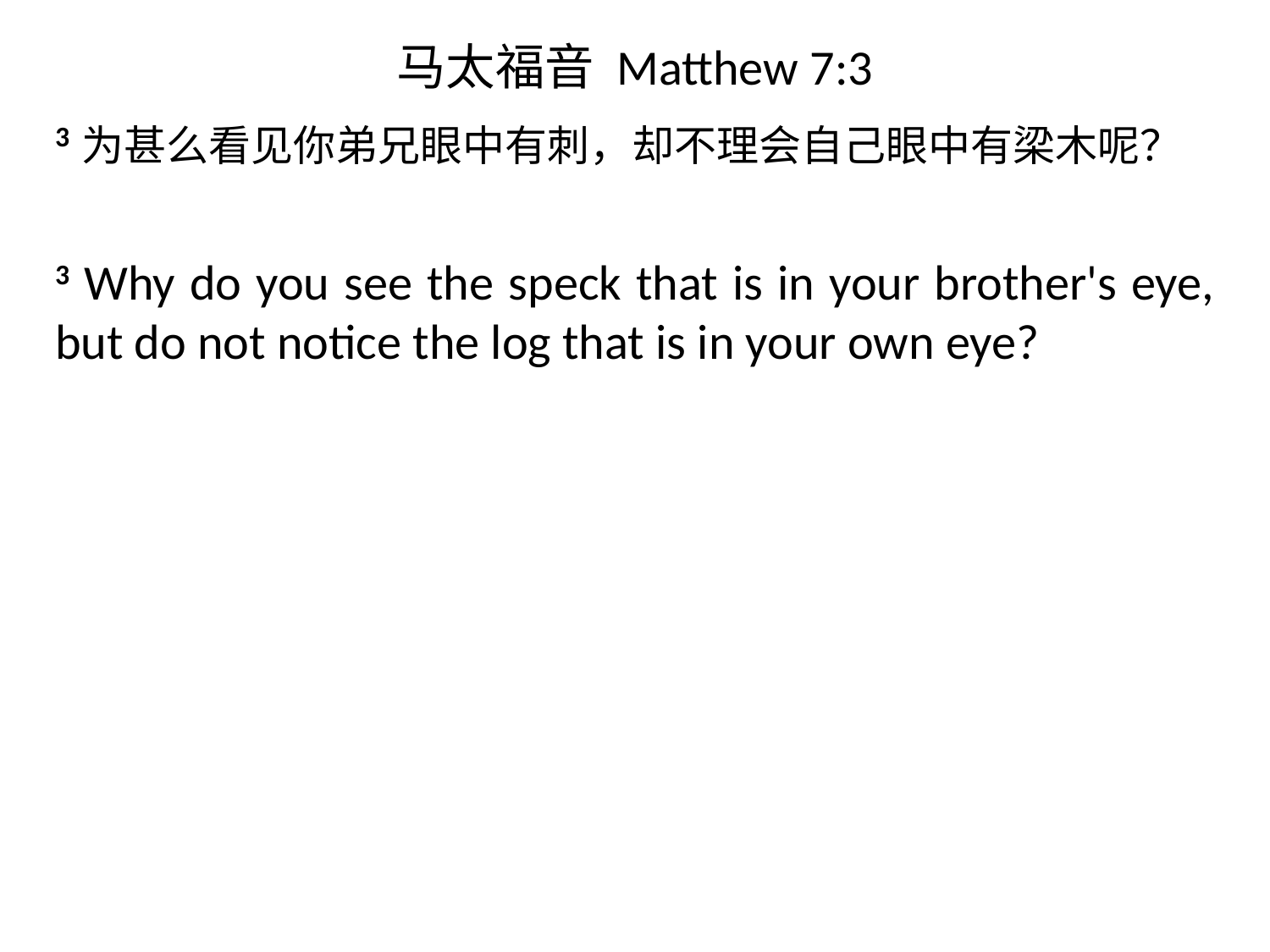

# 马太福音 Matthew 7:3
3为甚么看见你弟兄眼中有刺，却不理会自己眼中有梁木呢？

3 Why do you see the speck that is in your brother's eye, but do not notice the log that is in your own eye?